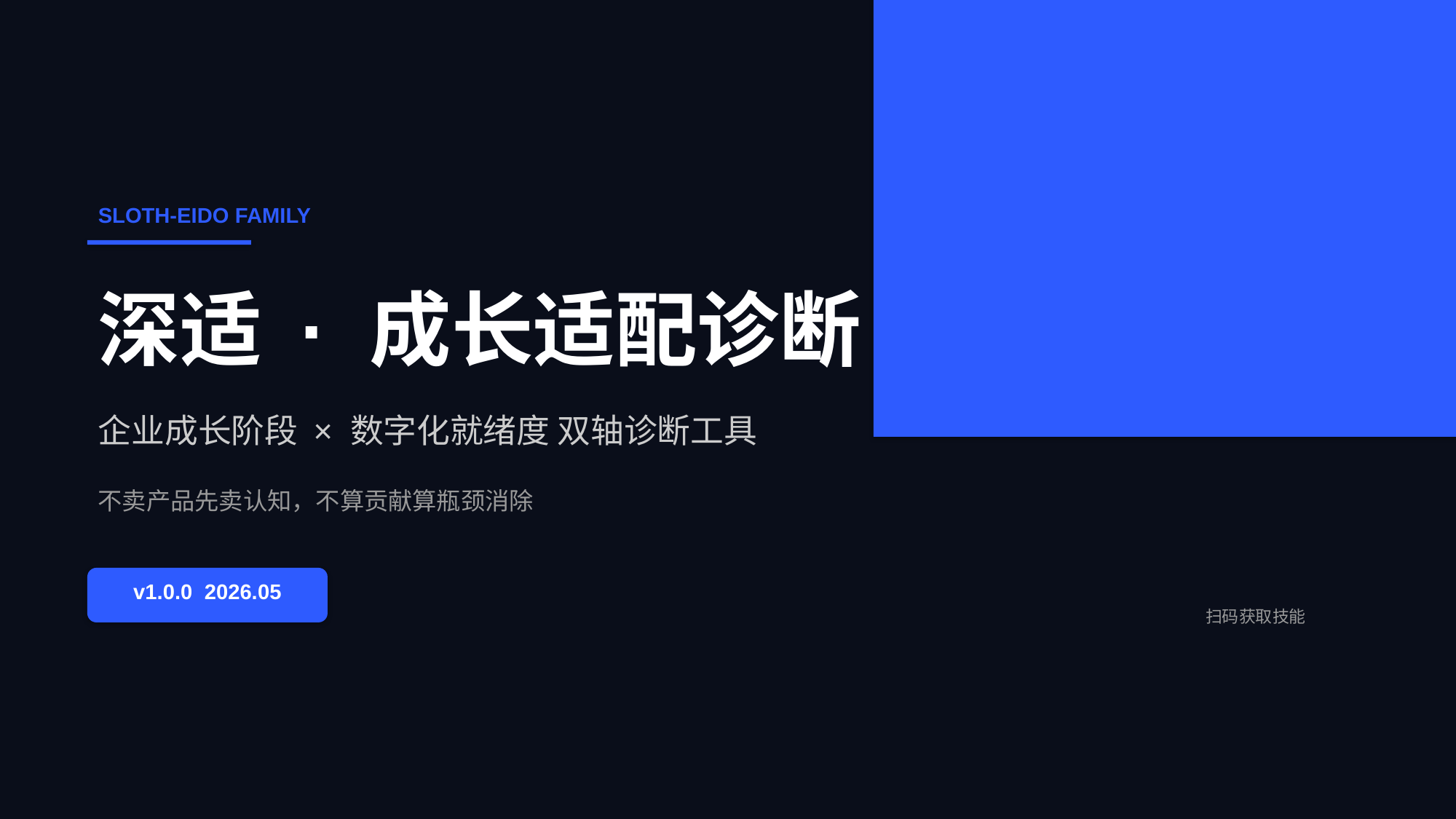

SLOTH-EIDO FAMILY

深适 · 成长适配诊断
企业成长阶段 × 数字化就绪度 双轴诊断工具
不卖产品先卖认知，不算贡献算瓶颈消除

v1.0.0  2026.05
扫码获取技能